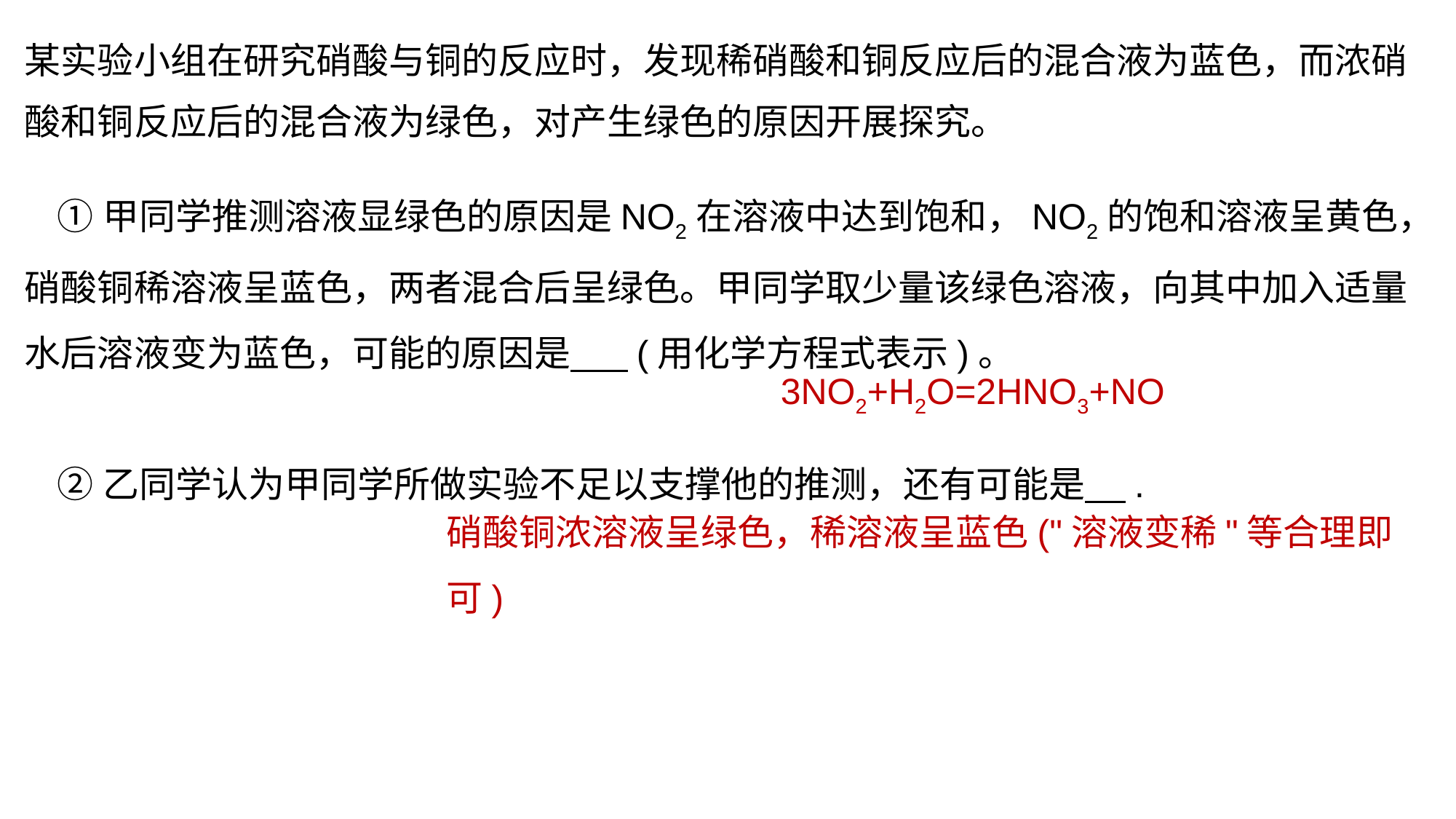

某实验小组在研究硝酸与铜的反应时，发现稀硝酸和铜反应后的混合液为蓝色，而浓硝酸和铜反应后的混合液为绿色，对产生绿色的原因开展探究。

    ①甲同学推测溶液显绿色的原因是NO2在溶液中达到饱和，NO2的饱和溶液呈黄色，硝酸铜稀溶液呈蓝色，两者混合后呈绿色。甲同学取少量该绿色溶液，向其中加入适量水后溶液变为蓝色，可能的原因是       (用化学方程式表示)。

    ②乙同学认为甲同学所做实验不足以支撑他的推测，还有可能是     .

3NO2+H2O=2HNO3+NO
硝酸铜浓溶液呈绿色，稀溶液呈蓝色("溶液变稀"等合理即可)